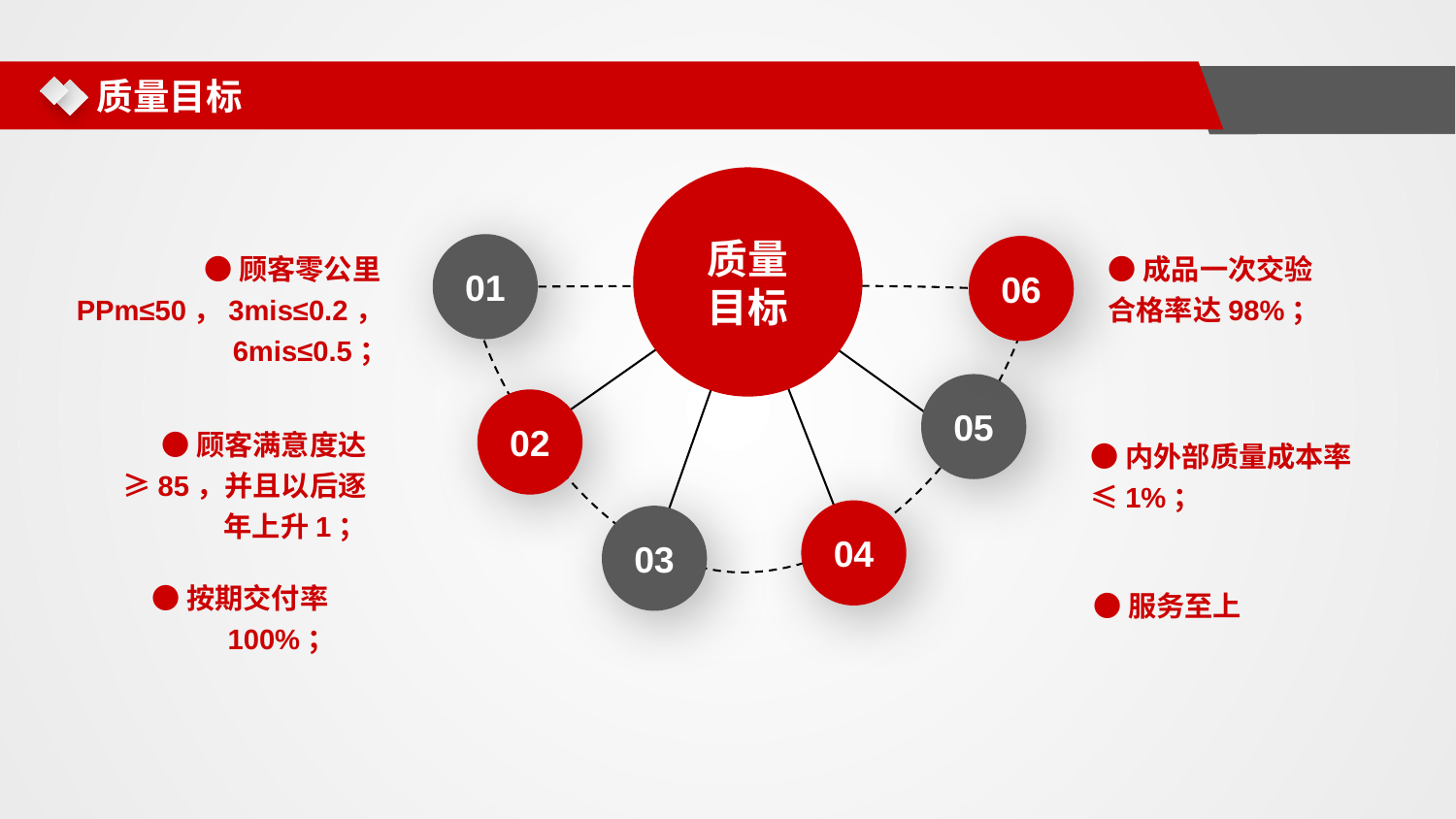

质量目标

质量目标
01
06
●顾客零公里PPm≤50，3mis≤0.2，6mis≤0.5；
●成品一次交验合格率达98%；

05
02
●顾客满意度达≥85，并且以后逐年上升1；
●内外部质量成本率≤1%；
04
03
●按期交付率100%；
●服务至上